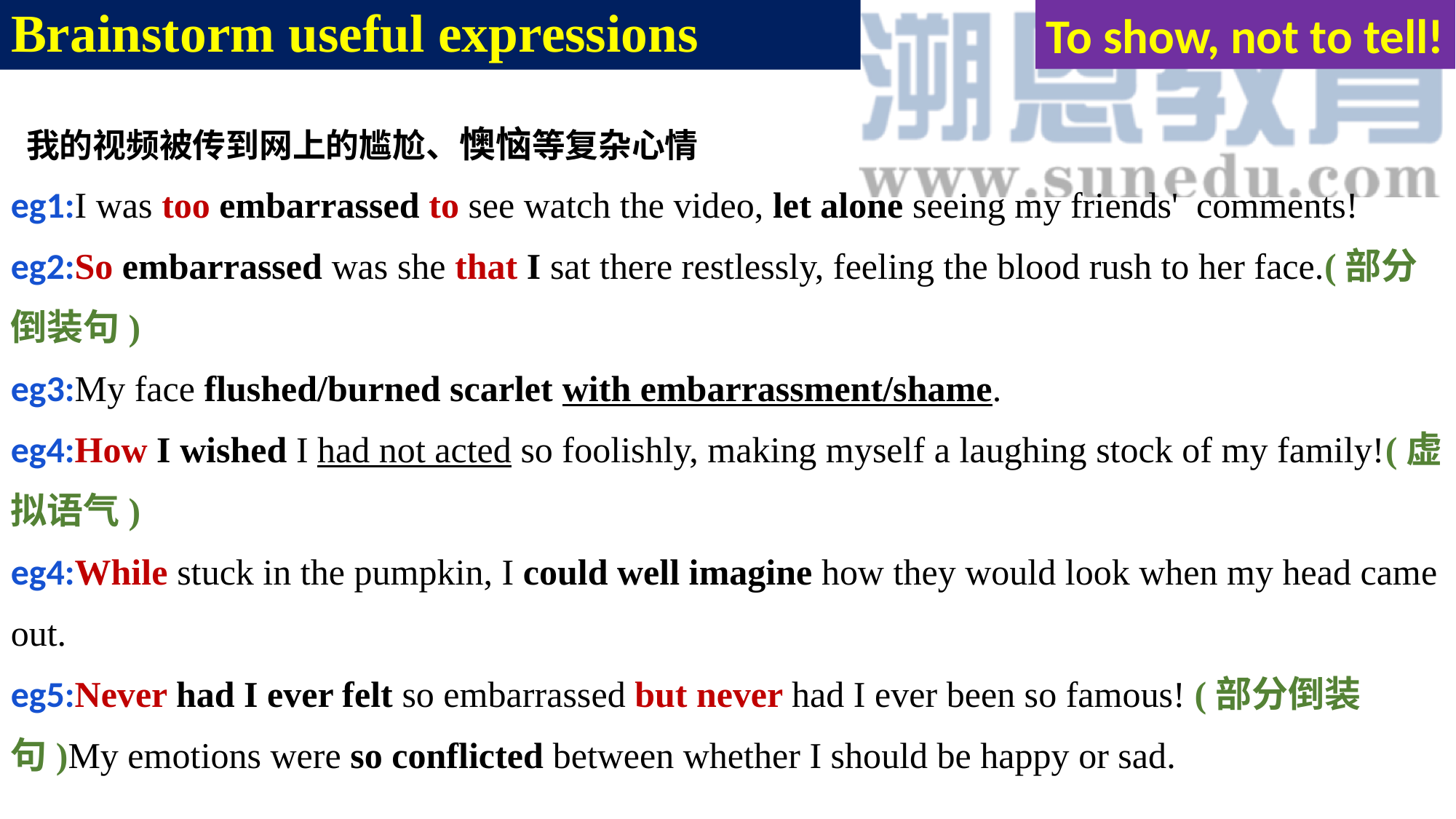

# Brainstorm useful expressions
To show, not to tell!
 我的视频被传到网上的尴尬、懊恼等复杂心情
eg1:I was too embarrassed to see watch the video, let alone seeing my friends'  comments!
eg2:So embarrassed was she that I sat there restlessly, feeling the blood rush to her face.(部分倒装句)
eg3:My face flushed/burned scarlet with embarrassment/shame.
eg4:How I wished I had not acted so foolishly, making myself a laughing stock of my family!(虚拟语气)
eg4:While stuck in the pumpkin, I could well imagine how they would look when my head came out.
eg5:Never had I ever felt so embarrassed but never had I ever been so famous! (部分倒装句)My emotions were so conflicted between whether I should be happy or sad.